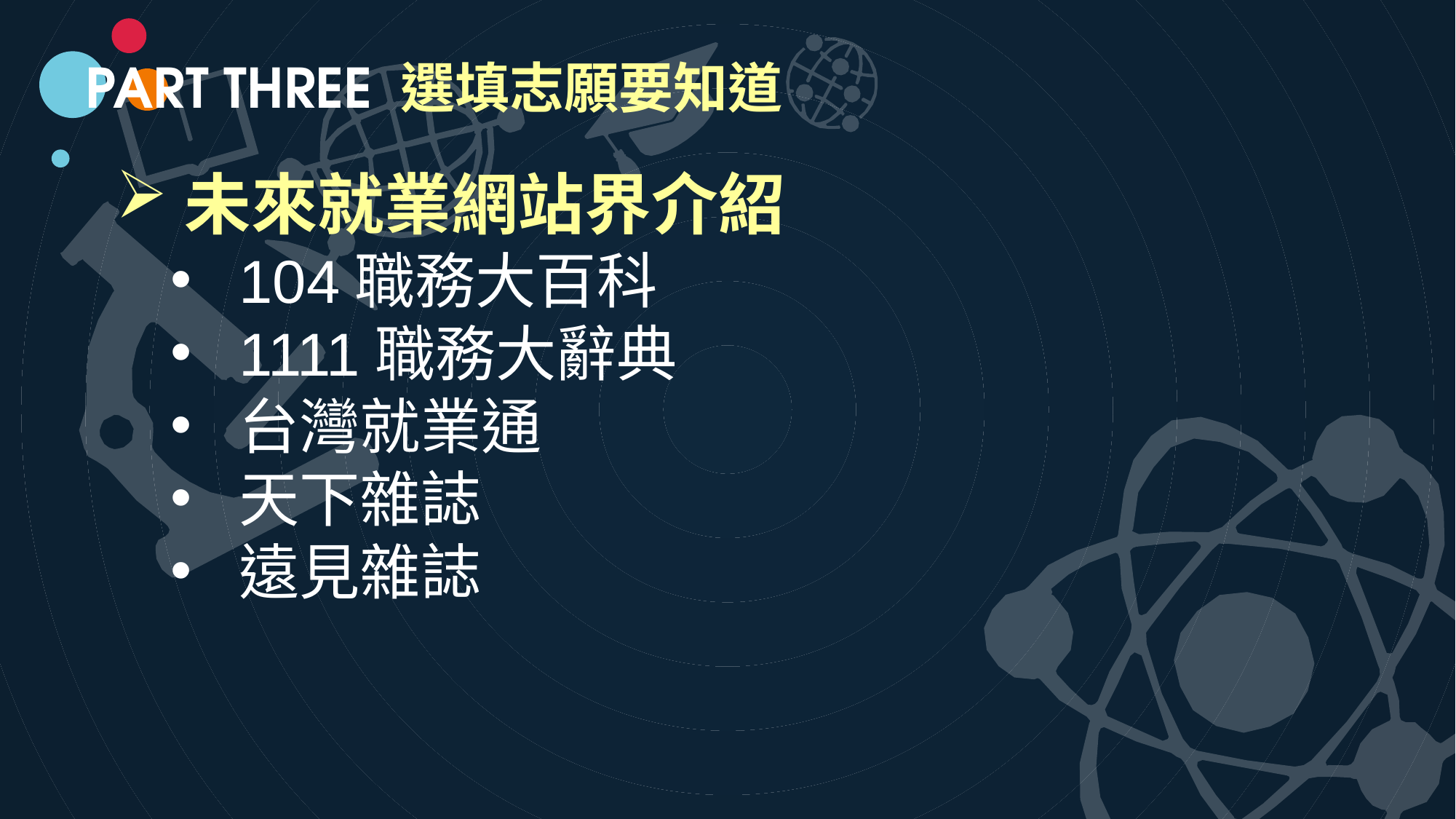

PART THREE 選填志願要知道

未來就業網站界介紹
104職務大百科
1111職務大辭典
台灣就業通
天下雜誌
遠見雜誌